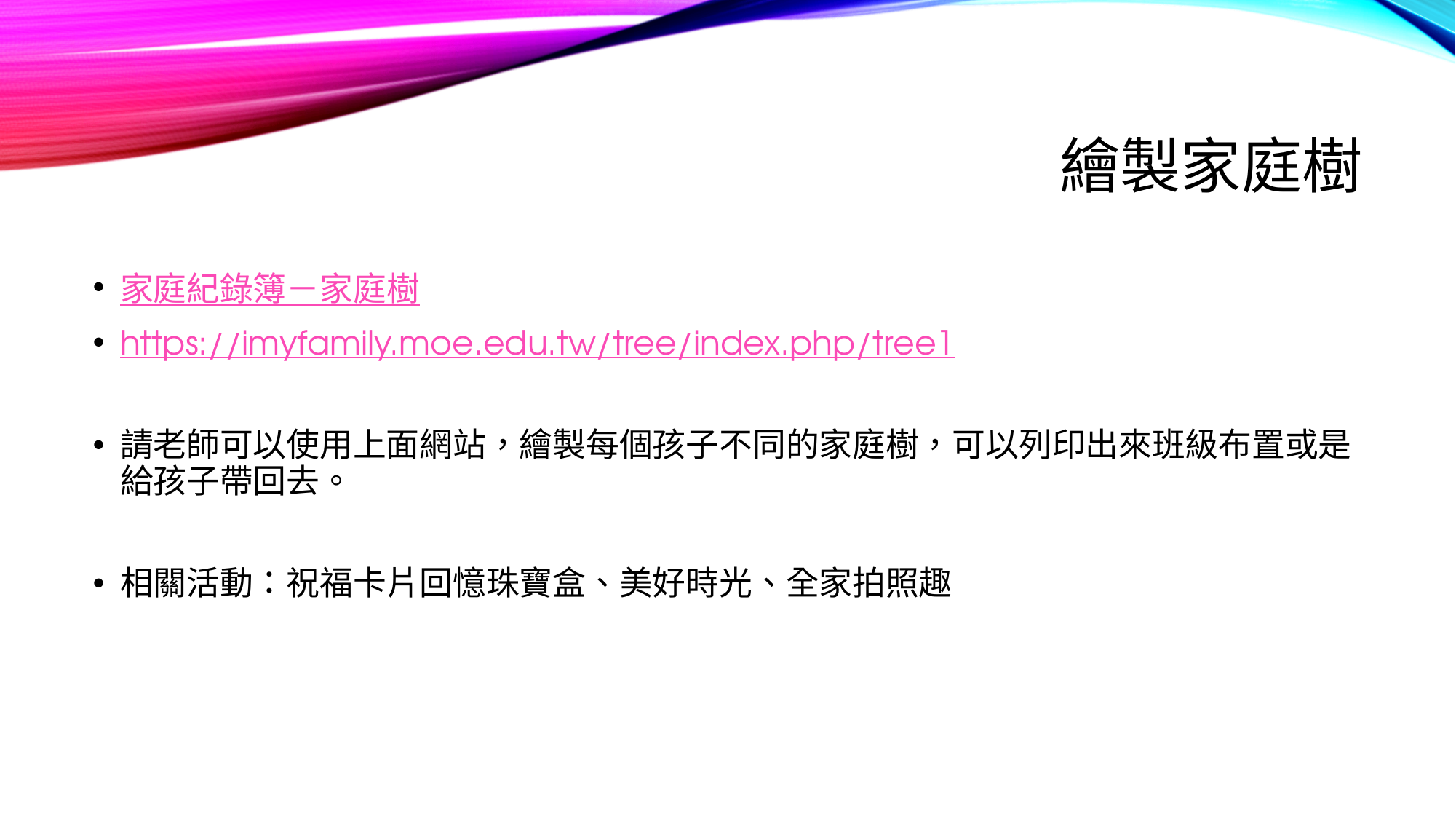

# 繪製家庭樹
家庭紀錄簿－家庭樹
https://imyfamily.moe.edu.tw/tree/index.php/tree1

請老師可以使用上面網站，繪製每個孩子不同的家庭樹，可以列印出來班級布置或是給孩子帶回去。

相關活動：祝福卡片回憶珠寶盒、美好時光、全家拍照趣